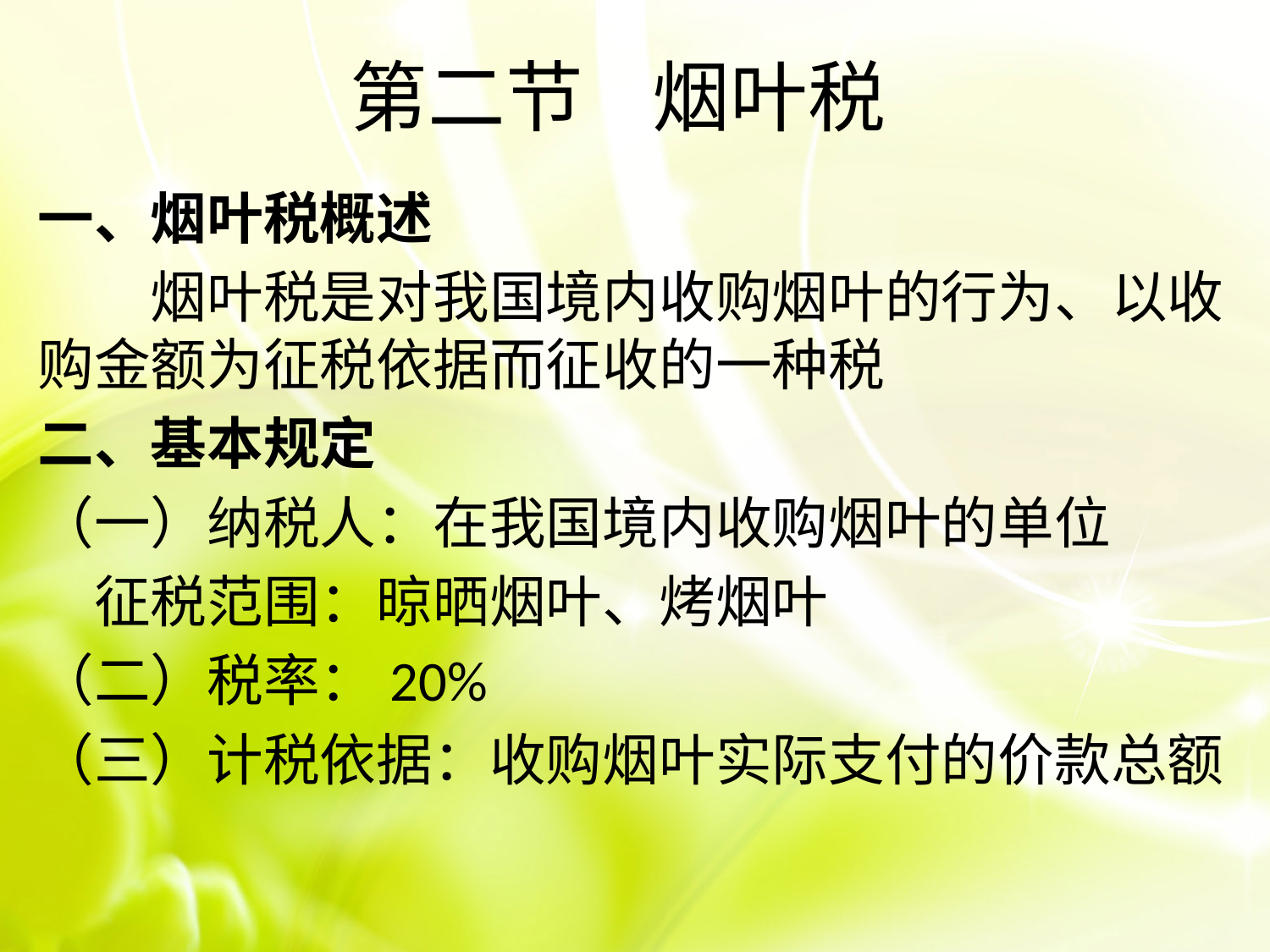

# 第二节    烟叶税
一、烟叶税概述
　　烟叶税是对我国境内收购烟叶的行为、以收购金额为征税依据而征收的一种税
二、基本规定
（一）纳税人：在我国境内收购烟叶的单位
　征税范围：晾晒烟叶、烤烟叶
（二）税率：20%
（三）计税依据：收购烟叶实际支付的价款总额